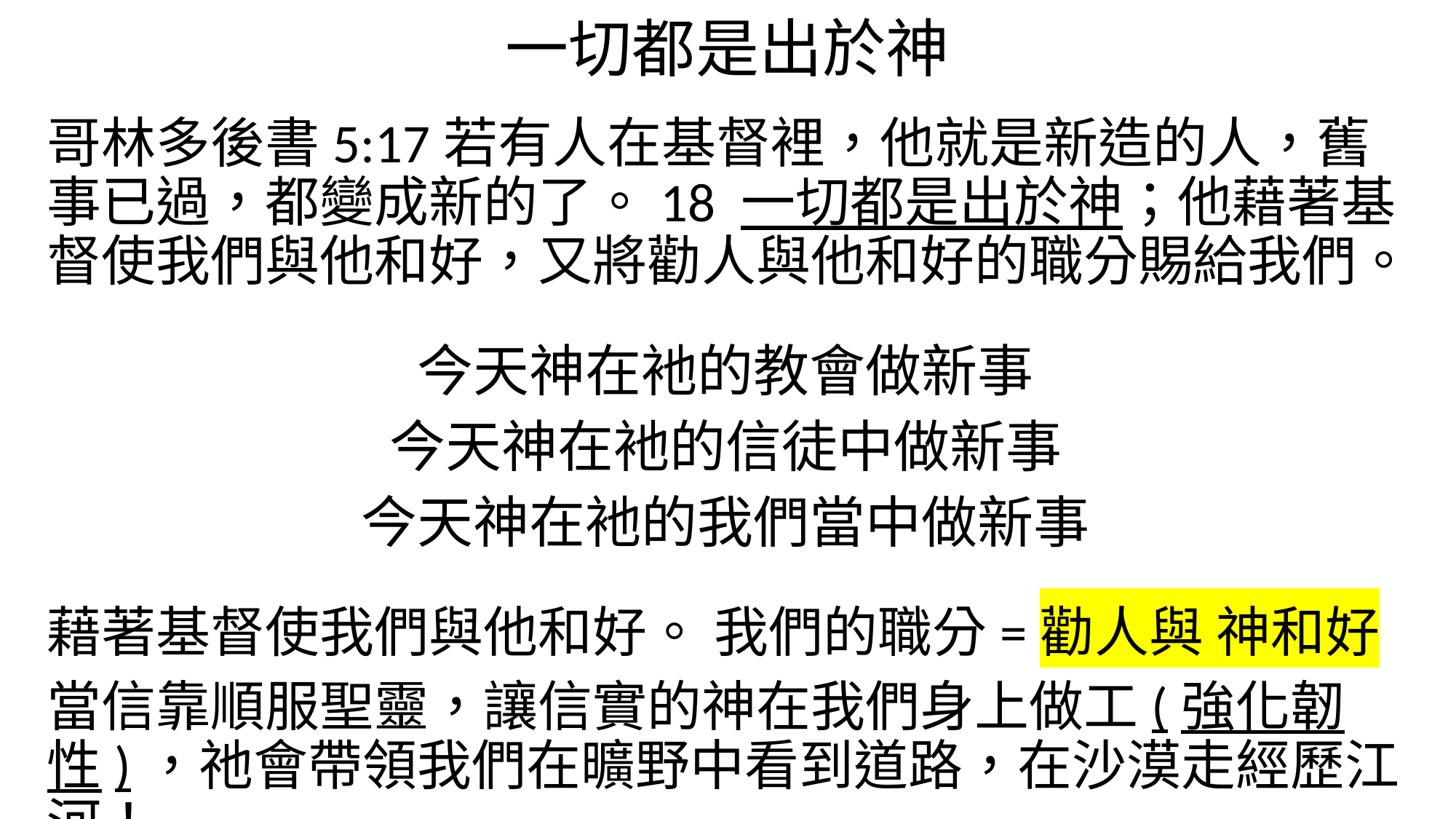

# 一切都是出於神
哥林多後書5:17若有人在基督裡，他就是新造的人，舊事已過，都變成新的了。18 一切都是出於神；他藉著基督使我們與他和好，又將勸人與他和好的職分賜給我們。

今天神在衪的教會做新事
今天神在衪的信徒中做新事
今天神在衪的我們當中做新事

藉著基督使我們與他和好。 我們的職分=勸人與 神和好
當信靠順服聖靈，讓信實的神在我們身上做工(強化韌性)，祂會帶領我們在曠野中看到道路，在沙漠走經歷江河！